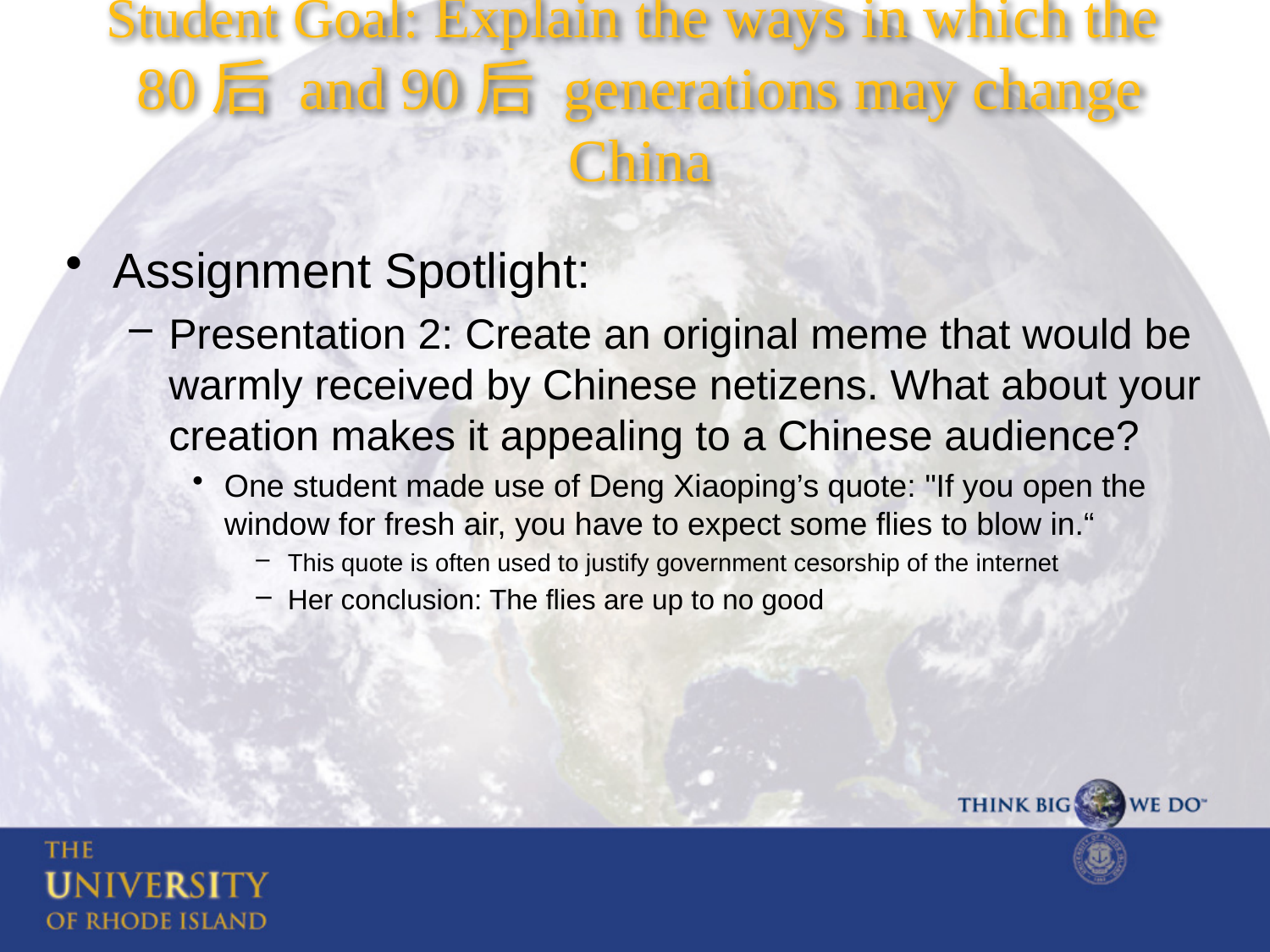

# Student Goal: Explain the ways in which the 80后 and 90后 generations may change China
Assignment Spotlight:
Presentation 2: Create an original meme that would be warmly received by Chinese netizens. What about your creation makes it appealing to a Chinese audience?
One student made use of Deng Xiaoping’s quote: "If you open the window for fresh air, you have to expect some flies to blow in.“
This quote is often used to justify government cesorship of the internet
Her conclusion: The flies are up to no good